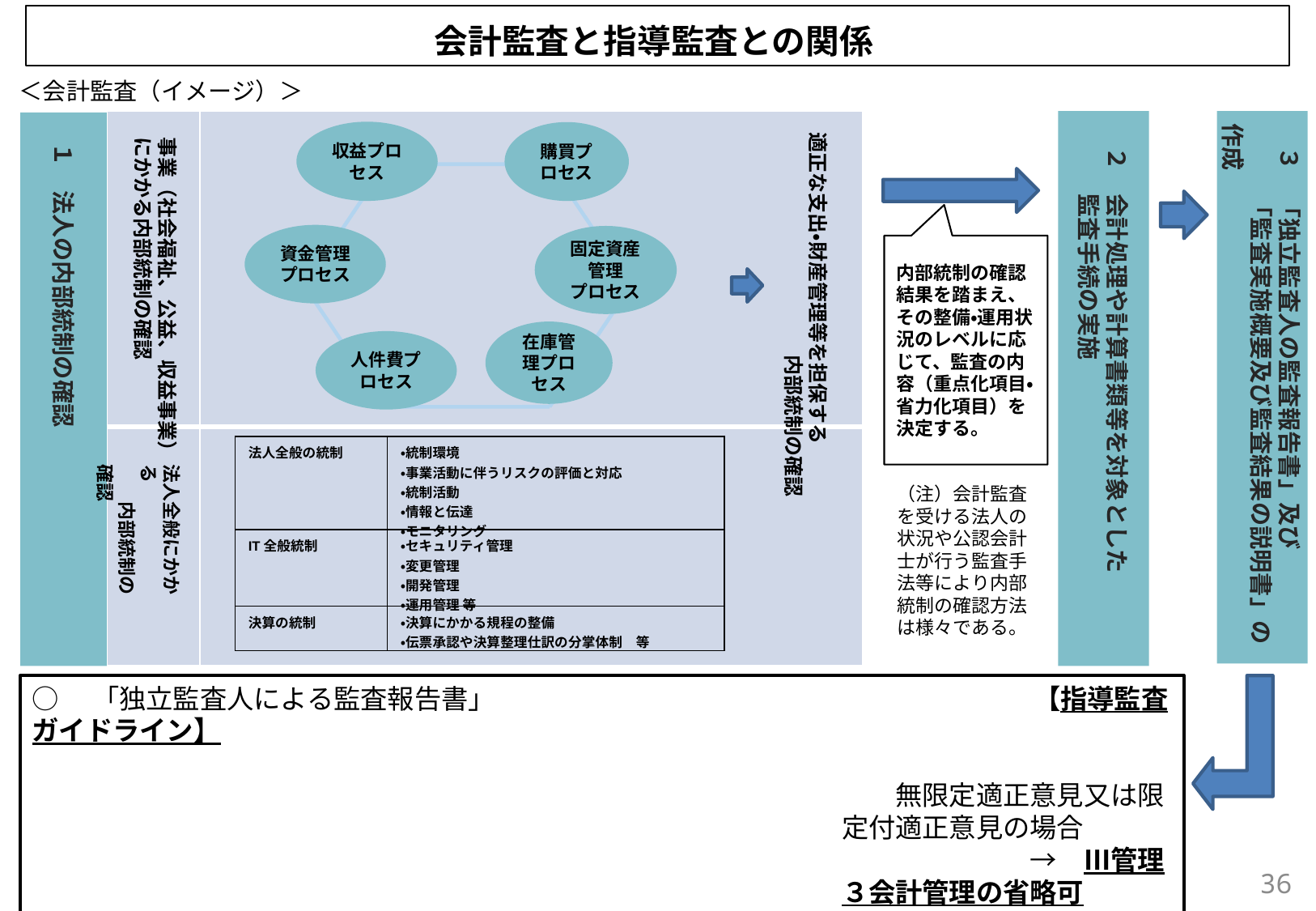

会計監査と指導監査との関係
＜会計監査（イメージ）＞
|  |  |
| --- | --- |
|  |  |
　２　会計処理や計算書類等を対象とした
　　　監査手続の実施
　 ３　「独立監査人の監査報告書」及び
　　　「監査実施概要及び監査結果の説明書」の作成
  １　法人の内部統制の確認

適正な支出・財産管理等を担保する
　　　　　　　　　　　内部統制の確認
収益プロセス
購買プロセス

資金管理
プロセス
固定資産管理
プロセス

在庫管理プロセス
人件費プロセス

事業（社会福祉、公益、収益事業）
にかかる内部統制の確認

内部統制の確認結果を踏まえ、その整備・運用状況のレベルに応じて、監査の内容（重点化項目・省力化項目）を決定する。

| 法人全般の統制 | ・統制環境 ・事業活動に伴うリスクの評価と対応 ・統制活動 ・情報と伝達 ・モニタリング |
| --- | --- |
| IT全般統制 | ・セキュリティ管理 ・変更管理 ・開発管理 ・運用管理 等 |
| 決算の統制 | ・決算にかかる規程の整備 ・伝票承認や決算整理仕訳の分掌体制　等 |
法人全般にかかる
　　内部統制の確認
（注）会計監査を受ける法人の状況や公認会計士が行う監査手法等により内部統制の確認方法は様々である。
○　「独立監査人による監査報告書」　　　　　　　　　　　　　　　　　　　　【指導監査ガイドライン】
　　　無限定適正意見又は限定付適正意見の場合　　　　　　　　　　→　Ⅲ管理３会計管理の省略可
 　※　但し、限定付適正意見の場合は、その原因となる事項について理事会等で協議し、
　　　対応しているかについて、指導監査において確認

○　「監査実施概要及び監査結果の説明書」
　　　監査の結果についての記載を指導監査の際に参照する。　　→　Ⅰ組織運営の効率的な実施

36